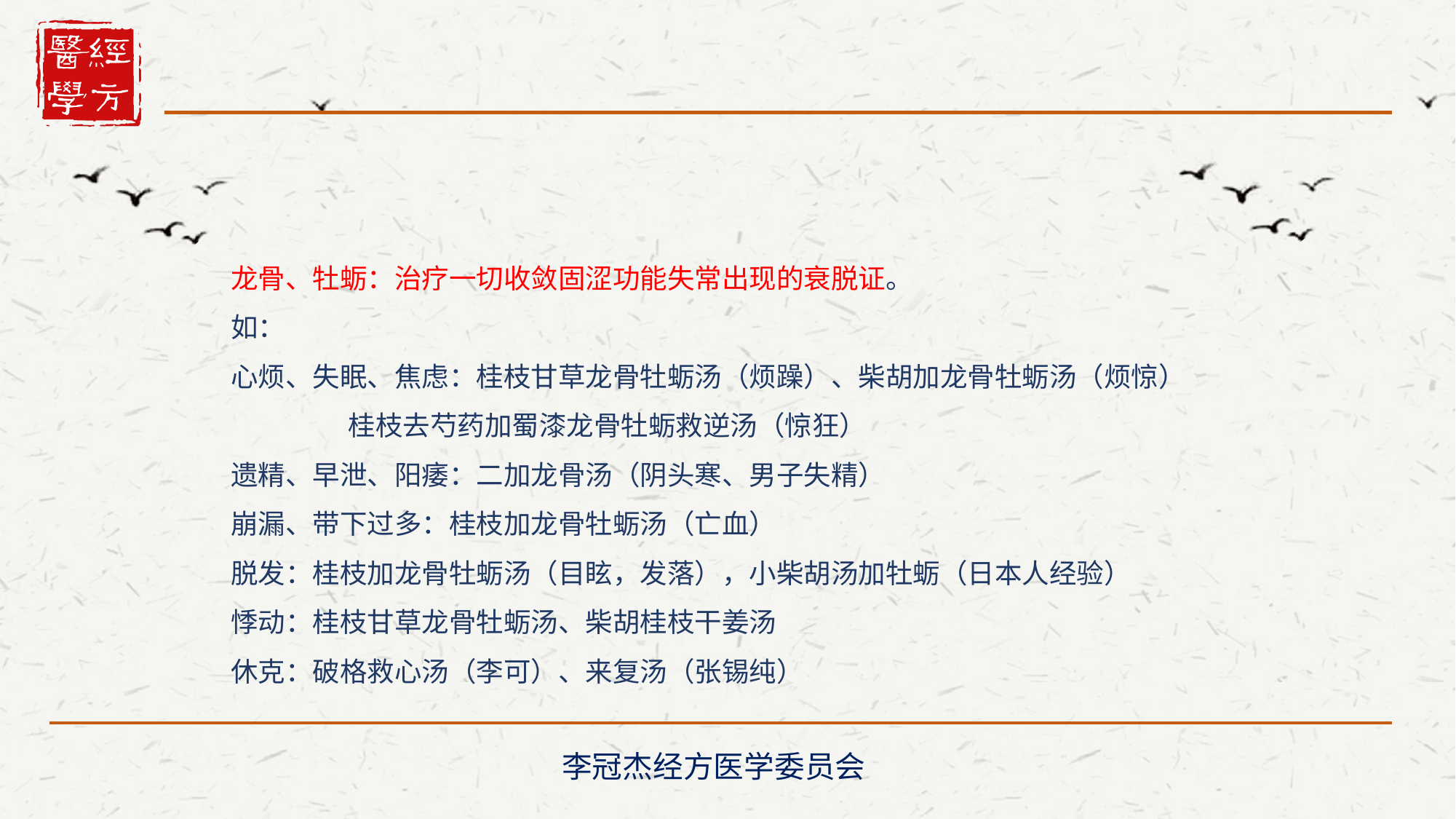

龙骨、牡蛎：治疗一切收敛固涩功能失常出现的衰脱证。
如：
心烦、失眠、焦虑：桂枝甘草龙骨牡蛎汤（烦躁）、柴胡加龙骨牡蛎汤（烦惊）
                  桂枝去芍药加蜀漆龙骨牡蛎救逆汤（惊狂）
遗精、早泄、阳痿：二加龙骨汤（阴头寒、男子失精）
崩漏、带下过多：桂枝加龙骨牡蛎汤（亡血）
脱发：桂枝加龙骨牡蛎汤（目眩，发落），小柴胡汤加牡蛎（日本人经验）
悸动：桂枝甘草龙骨牡蛎汤、柴胡桂枝干姜汤
休克：破格救心汤（李可）、来复汤（张锡纯）
45